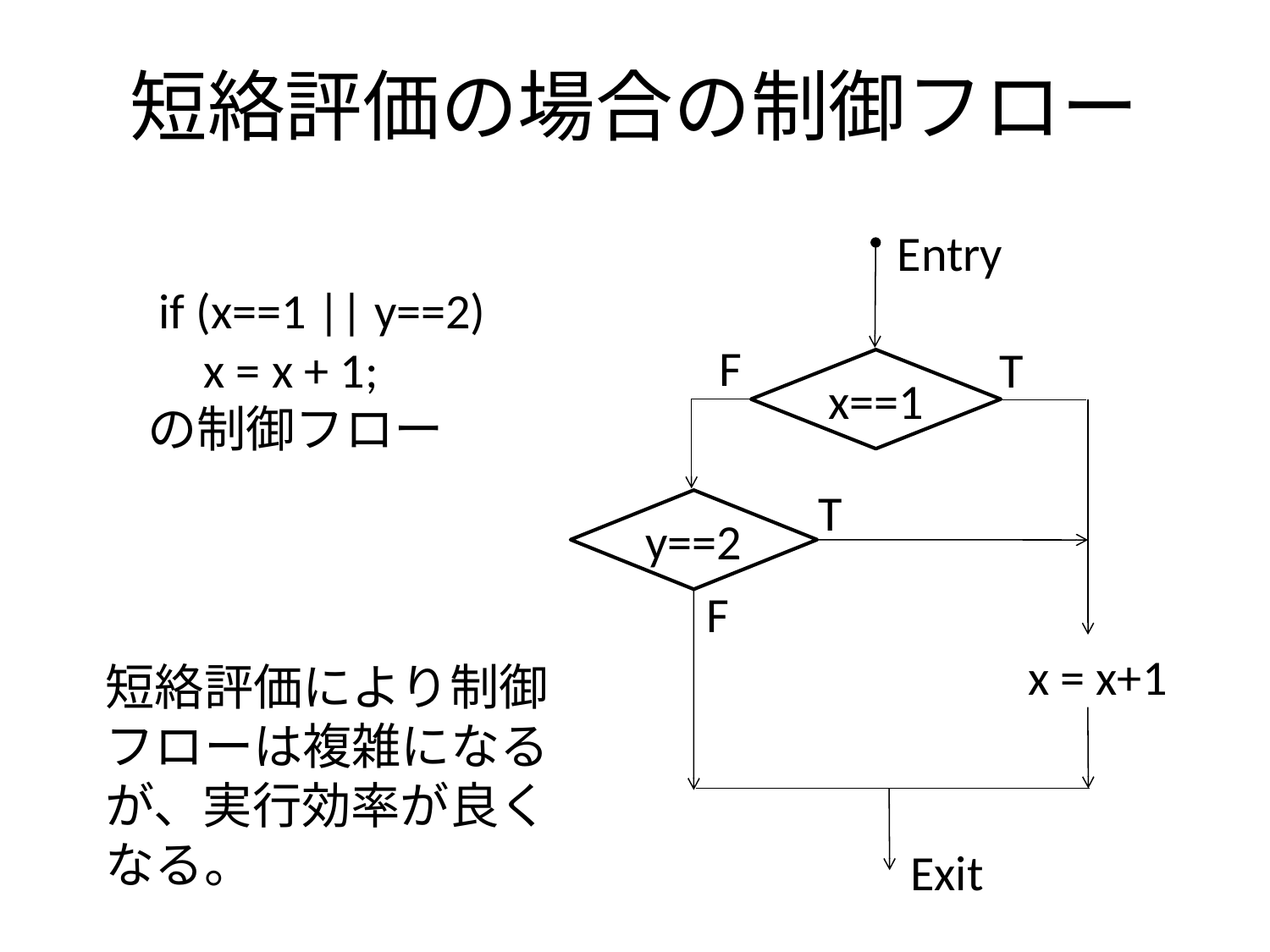

# 短絡評価の場合の制御フロー
Entry
 if (x==1 || y==2)
     x = x + 1;
の制御フロー
F
T
x==1
T
y==2
F
  x = x+1
短絡評価により制御フローは複雑になるが、実行効率が良くなる。
Exit